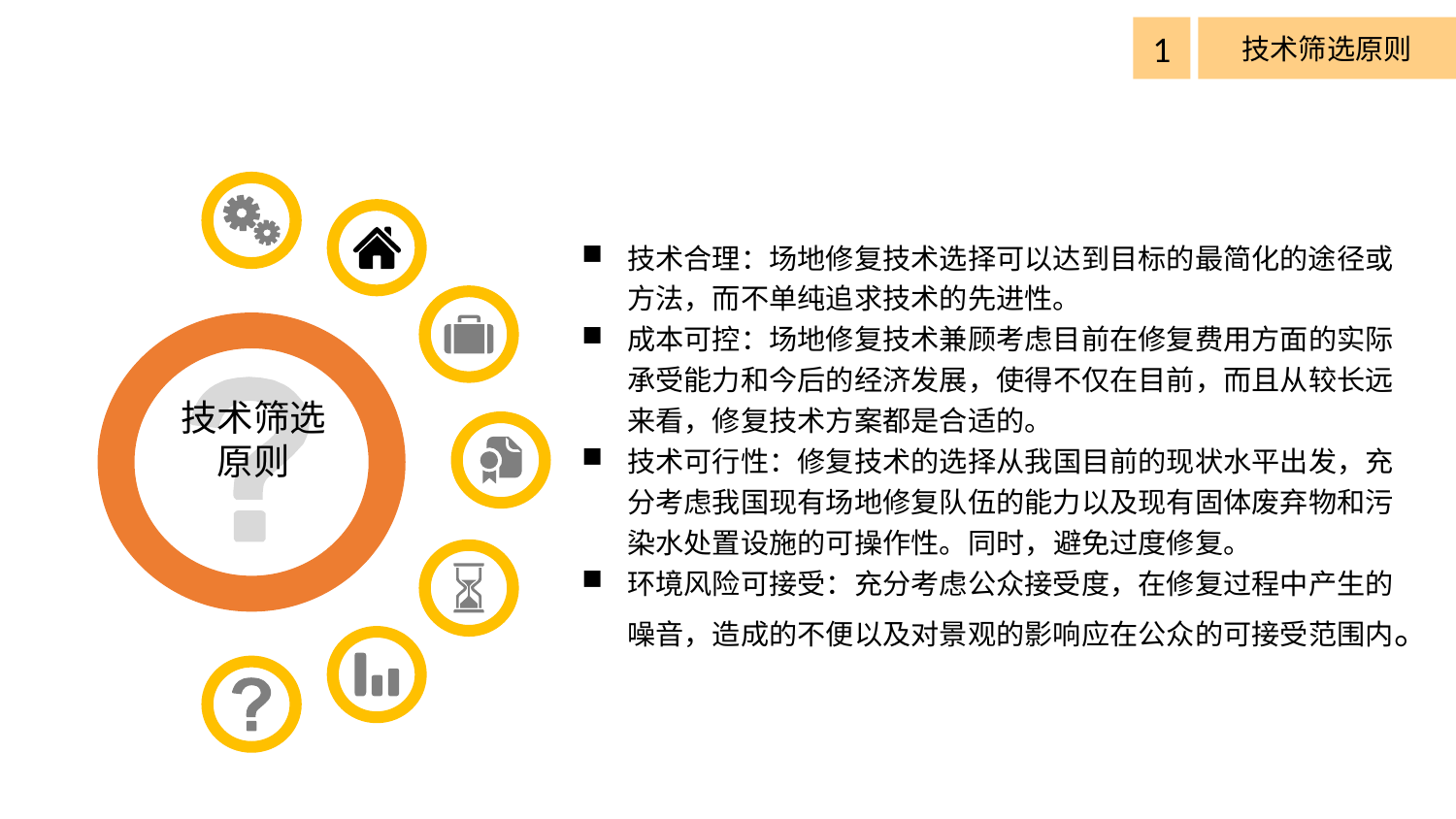

1
技术筛选原则

技术筛选原则

技术合理：场地修复技术选择可以达到目标的最简化的途径或方法，而不单纯追求技术的先进性。
成本可控：场地修复技术兼顾考虑目前在修复费用方面的实际承受能力和今后的经济发展，使得不仅在目前，而且从较长远来看，修复技术方案都是合适的。
技术可行性：修复技术的选择从我国目前的现状水平出发，充分考虑我国现有场地修复队伍的能力以及现有固体废弃物和污染水处置设施的可操作性。同时，避免过度修复。
环境风险可接受：充分考虑公众接受度，在修复过程中产生的噪音，造成的不便以及对景观的影响应在公众的可接受范围内。